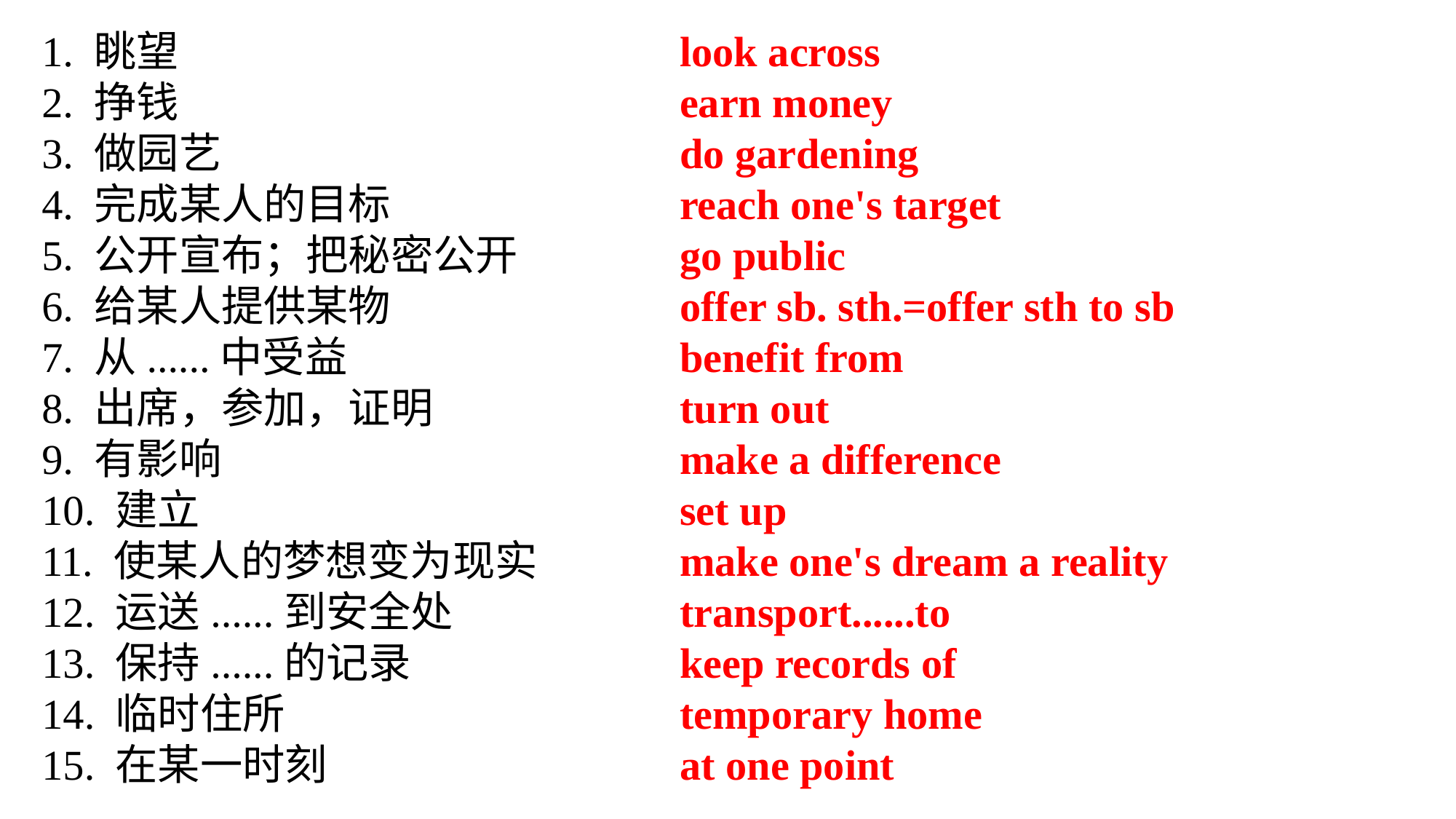

1. 眺望
2. 挣钱
3. 做园艺
4. 完成某人的目标
5. 公开宣布；把秘密公开
6. 给某人提供某物
7. 从......中受益
8. 出席，参加，证明
9. 有影响
10. 建立
11. 使某人的梦想变为现实
12. 运送......到安全处
13. 保持......的记录
14. 临时住所
15. 在某一时刻

look across
earn money
do gardening
reach one's target
go public
offer sb. sth.=offer sth to sb
benefit from
turn out
make a difference
set up
make one's dream a reality
transport......to
keep records of
temporary home
at one point